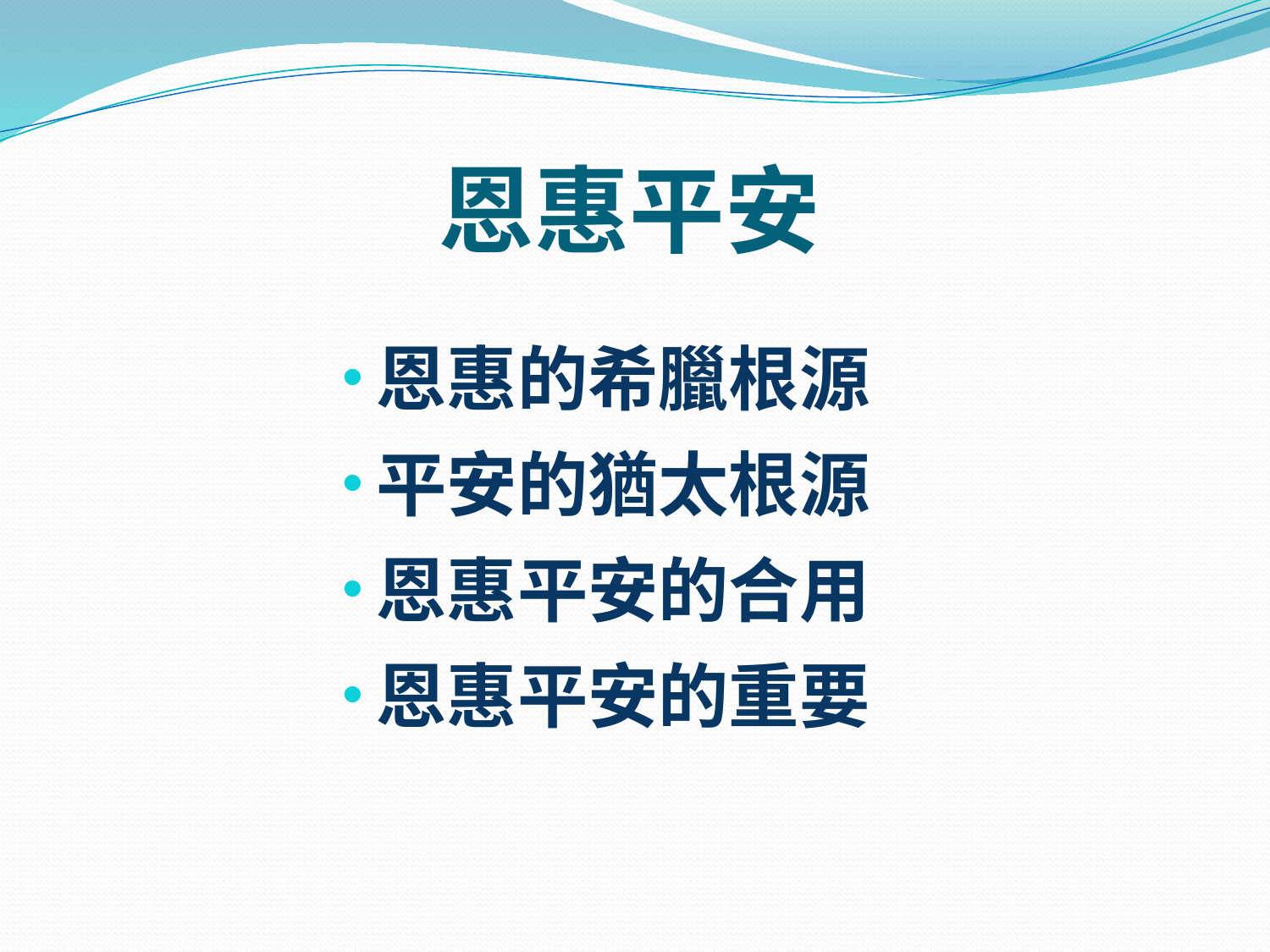

# 恩惠平安
恩惠的希臘根源
平安的猶太根源
恩惠平安的合用
恩惠平安的重要